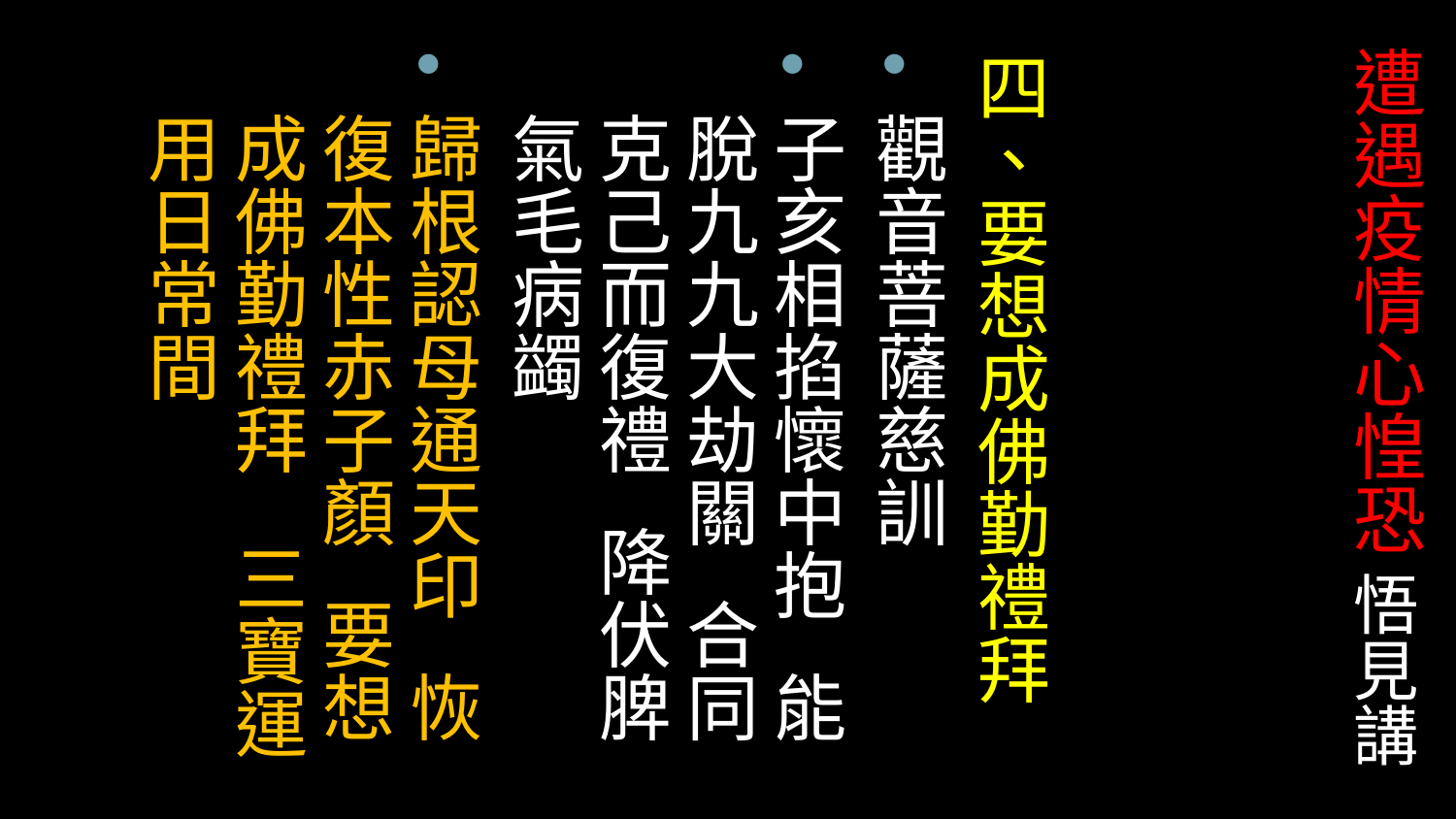

# 遭遇疫情心惶恐 悟見講
四、要想成佛勤禮拜
觀音菩薩慈訓
子亥相掐懷中抱   能脫九九大劫關   合同克己而復禮   降伏脾氣毛病蠲
歸根認母通天印   恢復本性赤子顏   要想成佛勤禮拜    三寶運用日常間